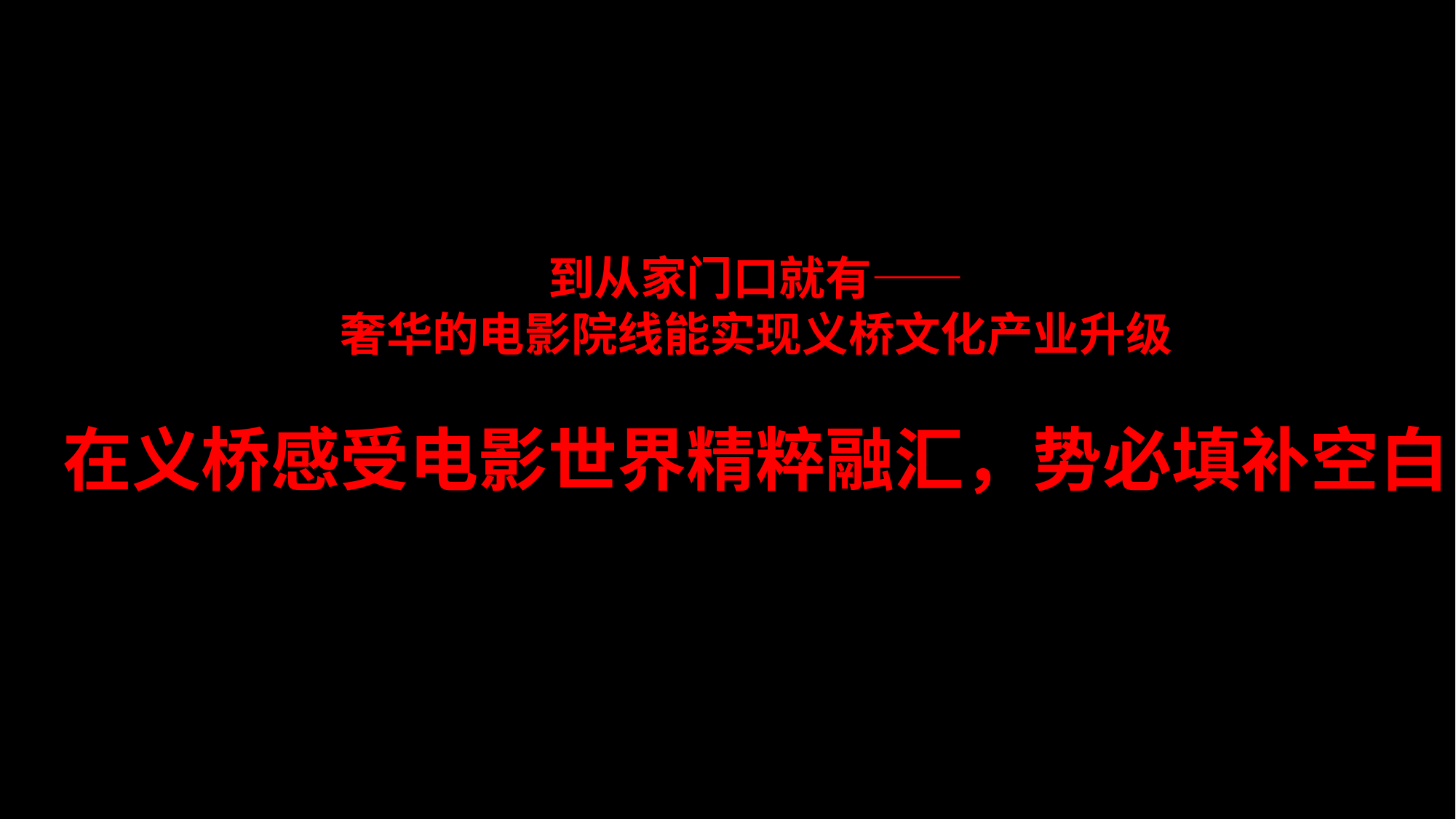

到从家门口就有——
奢华的电影院线能实现义桥文化产业升级

在义桥感受电影世界精粹融汇，势必填补空白